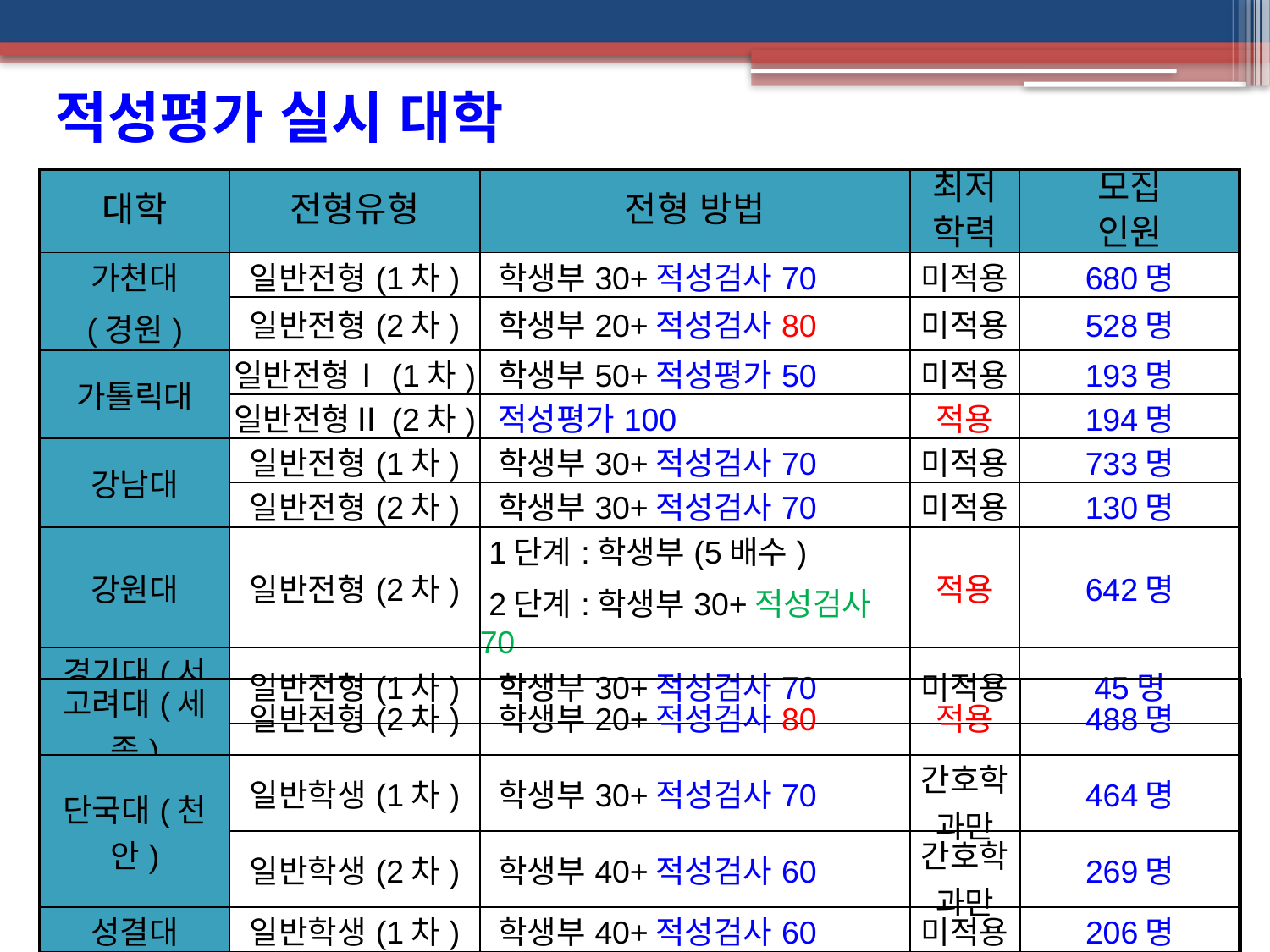

적성평가 실시 대학

| 대학 | 전형유형 | 전형 방법 | 최저 학력 | 모집 인원 |
| --- | --- | --- | --- | --- |
| 가천대 (경원) | 일반전형(1차) | 학생부30+적성검사70 | 미적용 | 680명 |
|  | 일반전형(2차) | 학생부20+적성검사80 | 미적용 | 528명 |
| 가톨릭대 | 일반전형Ⅰ(1차) | 학생부50+적성평가50 | 미적용 | 193명 |
|  | 일반전형Ⅱ(2차) | 적성평가100 | 적용 | 194명 |
| 강남대 | 일반전형(1차) | 학생부30+적성검사70 | 미적용 | 733명 |
|  | 일반전형(2차) | 학생부30+적성검사70 | 미적용 | 130명 |
| 강원대 | 일반전형(2차) | 1단계:학생부(5배수) 2단계:학생부30+적성검사70 | 적용 | 642명 |
| 경기대(서울) | 일반전형(1차) | 학생부30+적성검사70 | 미적용 | 45명 |
| 고려대(세종) | 일반전형(2차) | 학생부20+적성검사80 | 적용 | 488명 |
| --- | --- | --- | --- | --- |
| 단국대(천안) | 일반학생(1차) | 학생부30+적성검사70 | 간호학과만 | 464명 |
|  | 일반학생(2차) | 학생부40+적성검사60 | 간호학과만 | 269명 |
| 성결대 | 일반학생(1차) | 학생부40+적성검사60 | 미적용 | 206명 |